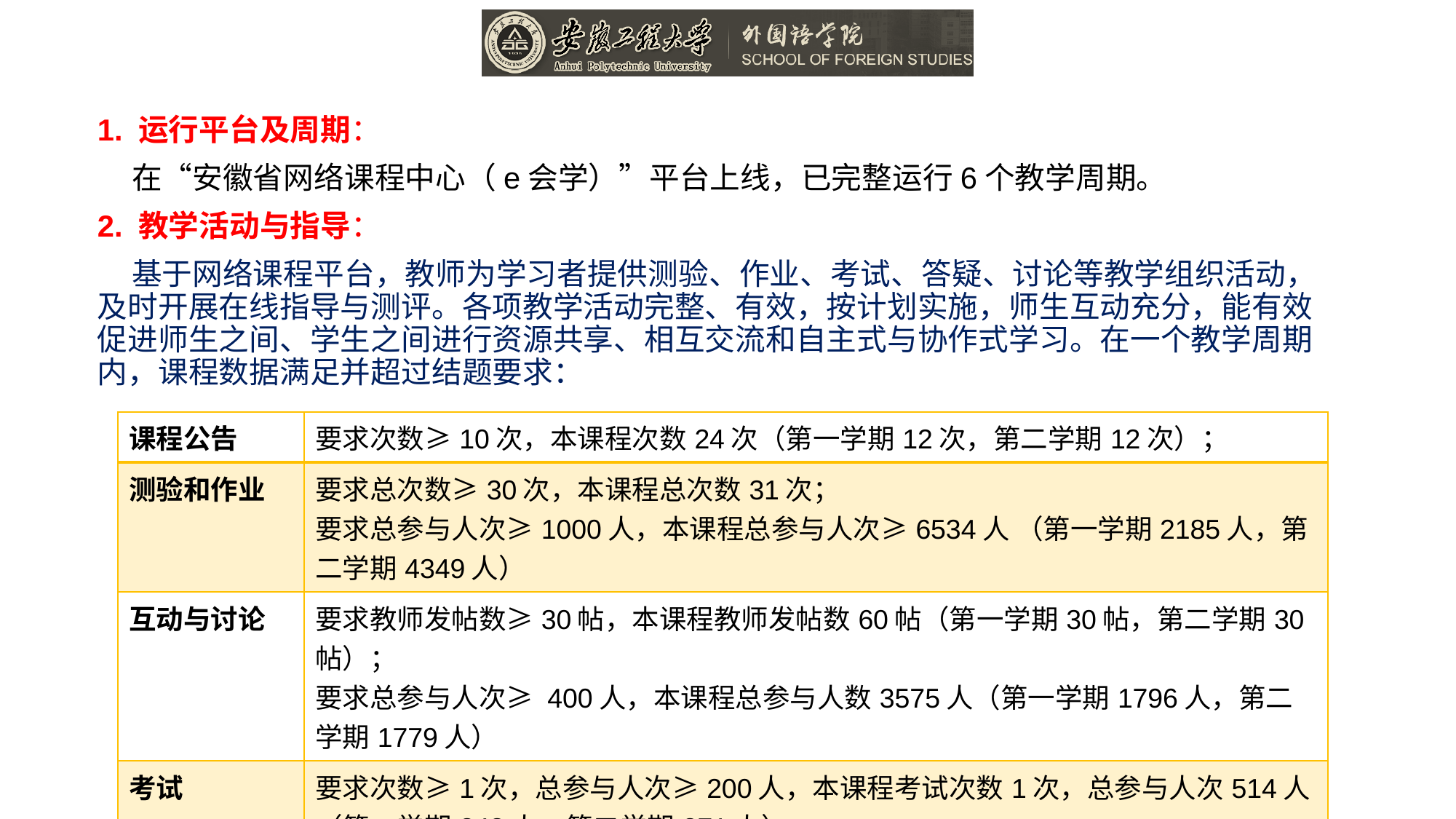

1. 运行平台及周期：
    在“安徽省网络课程中心（e会学）”平台上线，已完整运行6个教学周期。
2. 教学活动与指导：
    基于网络课程平台，教师为学习者提供测验、作业、考试、答疑、讨论等教学组织活动，及时开展在线指导与测评。各项教学活动完整、有效，按计划实施，师生互动充分，能有效促进师生之间、学生之间进行资源共享、相互交流和自主式与协作式学习。在一个教学周期内，课程数据满足并超过结题要求：

| 课程公告 | 要求次数≥10次，本课程次数24次（第一学期12次，第二学期12次）； |
| --- | --- |
| 测验和作业 | 要求总次数≥30次，本课程总次数31次； 要求总参与人次≥1000人，本课程总参与人次≥6534人 （第一学期2185人，第二学期4349人） |
| 互动与讨论 | 要求教师发帖数≥30帖，本课程教师发帖数60帖（第一学期30帖，第二学期30帖）； 要求总参与人次≥ 400人，本课程总参与人数3575人（第一学期1796人，第二学期1779人） |
| 考试 | 要求次数≥1次，总参与人次≥200人，本课程考试次数1次，总参与人次514人（第一学期243人，第二学期271人） |